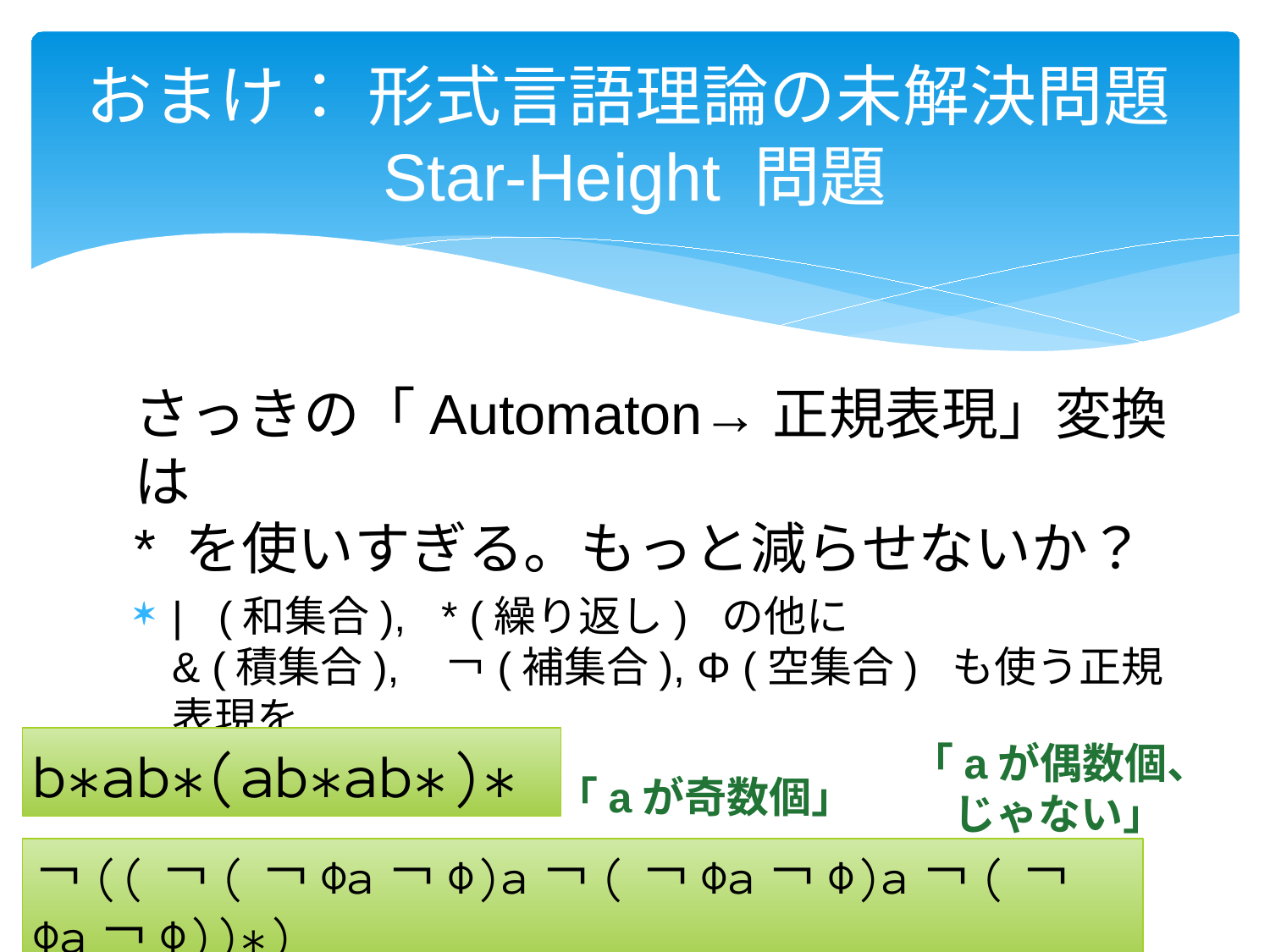

# おまけ： 形式言語理論の未解決問題Star-Height 問題
さっきの「Automaton→正規表現」変換は
* を使いすぎる。もっと減らせないか？
|   (和集合),   * (繰り返し)  の他に
& (積集合),   ￢(補集合), Φ (空集合)  も使う正規表現を
一般正規表現という
b*ab*(ab*ab*)*
「aが偶数個、
　じゃない」
「aが奇数個」
￢((￢(￢Φa￢Φ)a￢(￢Φa￢Φ)a￢(￢Φa￢Φ))*)